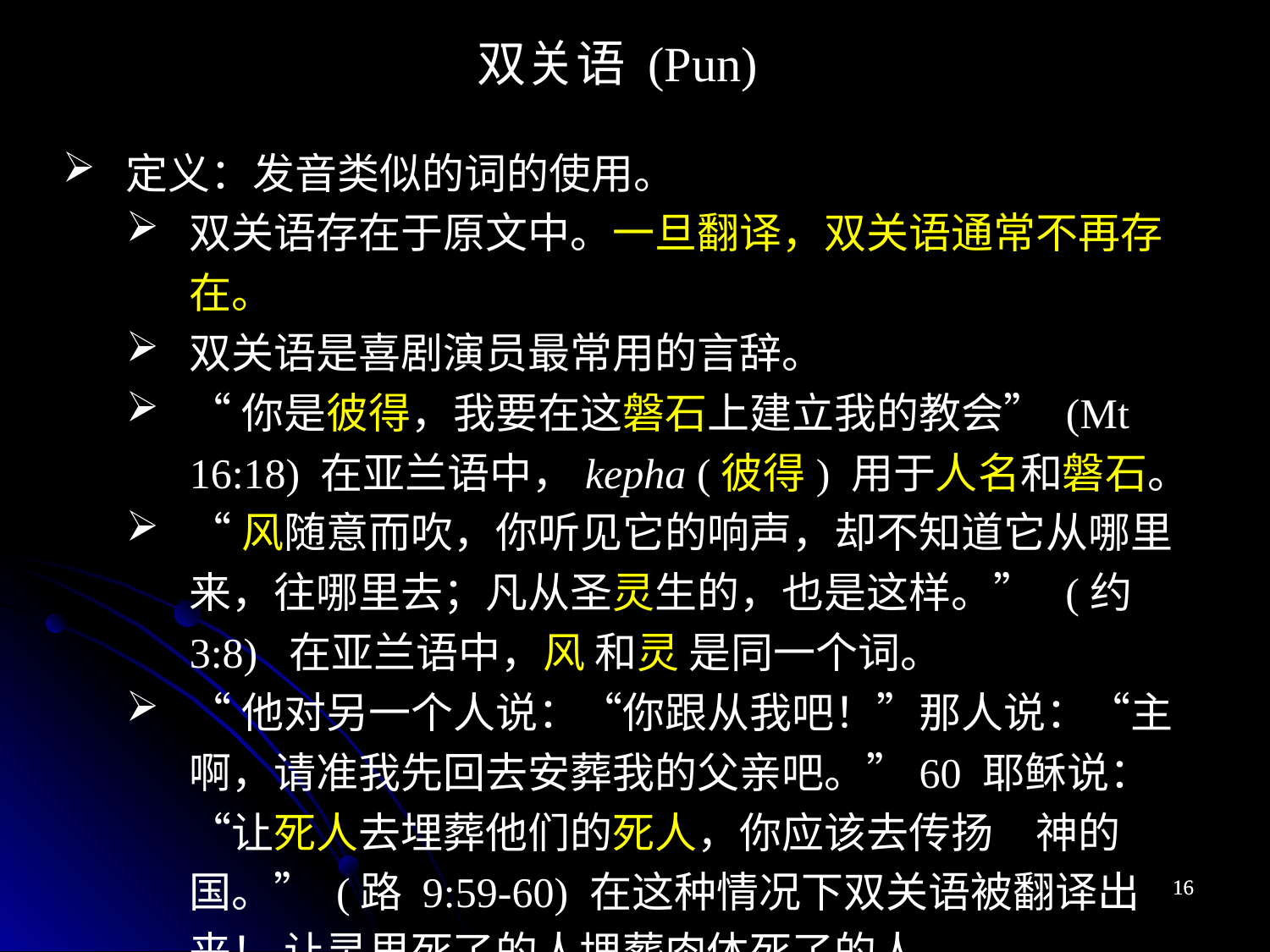

双关语 (Pun)
定义：发音类似的词的使用。
双关语存在于原文中。一旦翻译，双关语通常不再存在。
双关语是喜剧演员最常用的言辞。
“你是彼得，我要在这磐石上建立我的教会” (Mt 16:18) 在亚兰语中，kepha (彼得) 用于人名和磐石。
“风随意而吹，你听见它的响声，却不知道它从哪里来，往哪里去；凡从圣灵生的，也是这样。”  (约 3:8)  在亚兰语中，风 和灵 是同一个词。
“他对另一个人说：“你跟从我吧！”那人说：“主啊，请准我先回去安葬我的父亲吧。”60 耶稣说：“让死人去埋葬他们的死人，你应该去传扬　神的国。” (路 9:59-60) 在这种情况下双关语被翻译出来！ 让灵里死了的人埋葬肉体死了的人。
16
16